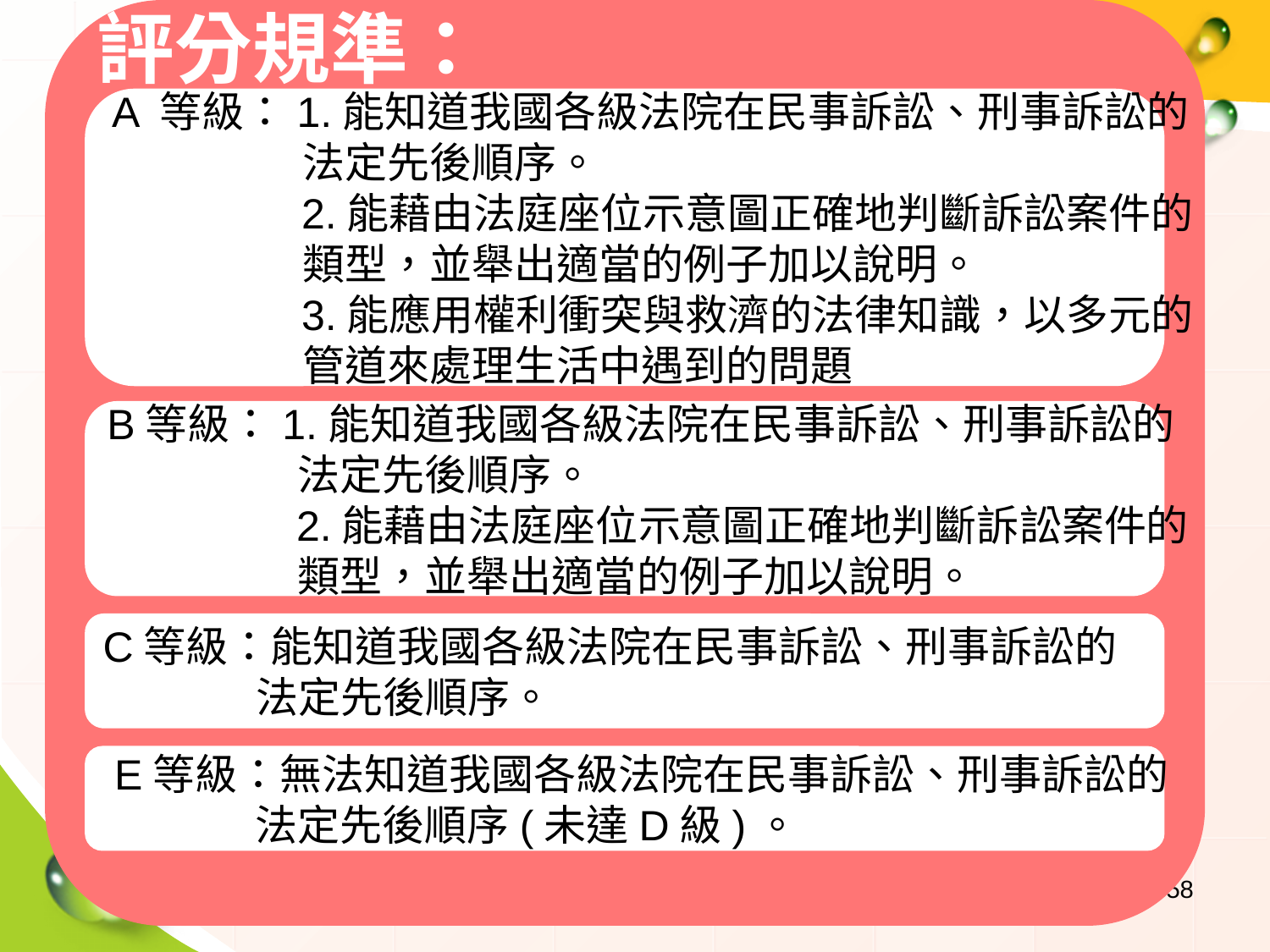

評分規準：
A 等級：1.能知道我國各級法院在民事訴訟、刑事訴訟的
                   法定先後順序。
                2.能藉由法庭座位示意圖正確地判斷訴訟案件的
                   類型，並舉出適當的例子加以說明。
                3.能應用權利衝突與救濟的法律知識，以多元的
                   管道來處理生活中遇到的問題
評量目標：
B等級：1.能知道我國各級法院在民事訴訟、刑事訴訟的
                   法定先後順序。
                2.能藉由法庭座位示意圖正確地判斷訴訟案件的
                   類型，並舉出適當的例子加以說明。
C等級：能知道我國各級法院在民事訴訟、刑事訴訟的
               法定先後順序。
 E等級：無法知道我國各級法院在民事訴訟、刑事訴訟的
               法定先後順序(未達D級)。
58